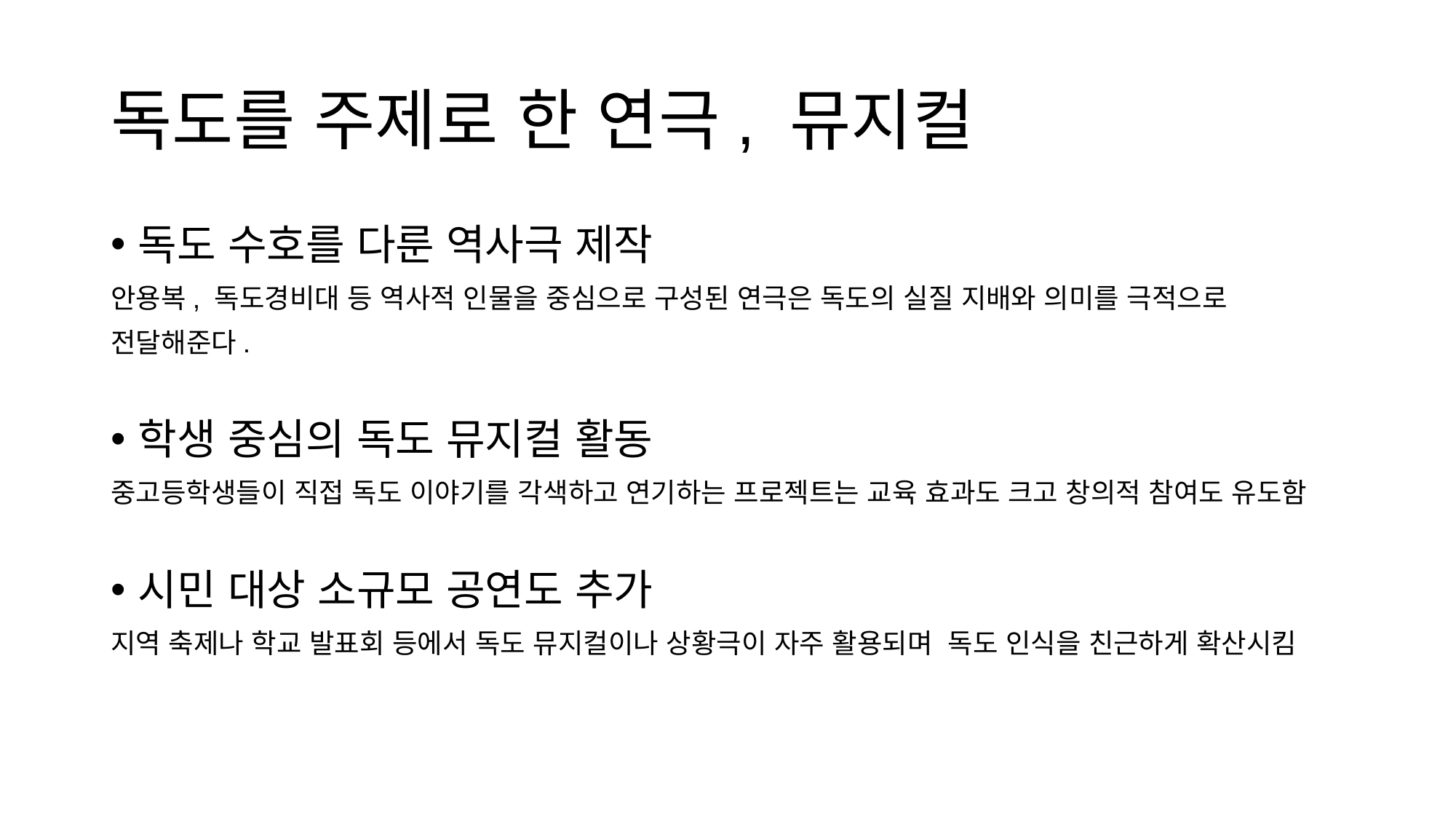

# 독도를 주제로 한 연극, 뮤지컬
독도 수호를 다룬 역사극 제작
안용복, 독도경비대 등 역사적 인물을 중심으로 구성된 연극은 독도의 실질 지배와 의미를 극적으로
전달해준다.

학생 중심의 독도 뮤지컬 활동
중고등학생들이 직접 독도 이야기를 각색하고 연기하는 프로젝트는 교육 효과도 크고 창의적 참여도 유도함

시민 대상 소규모 공연도 추가
지역 축제나 학교 발표회 등에서 독도 뮤지컬이나 상황극이 자주 활용되며  독도 인식을 친근하게 확산시킴